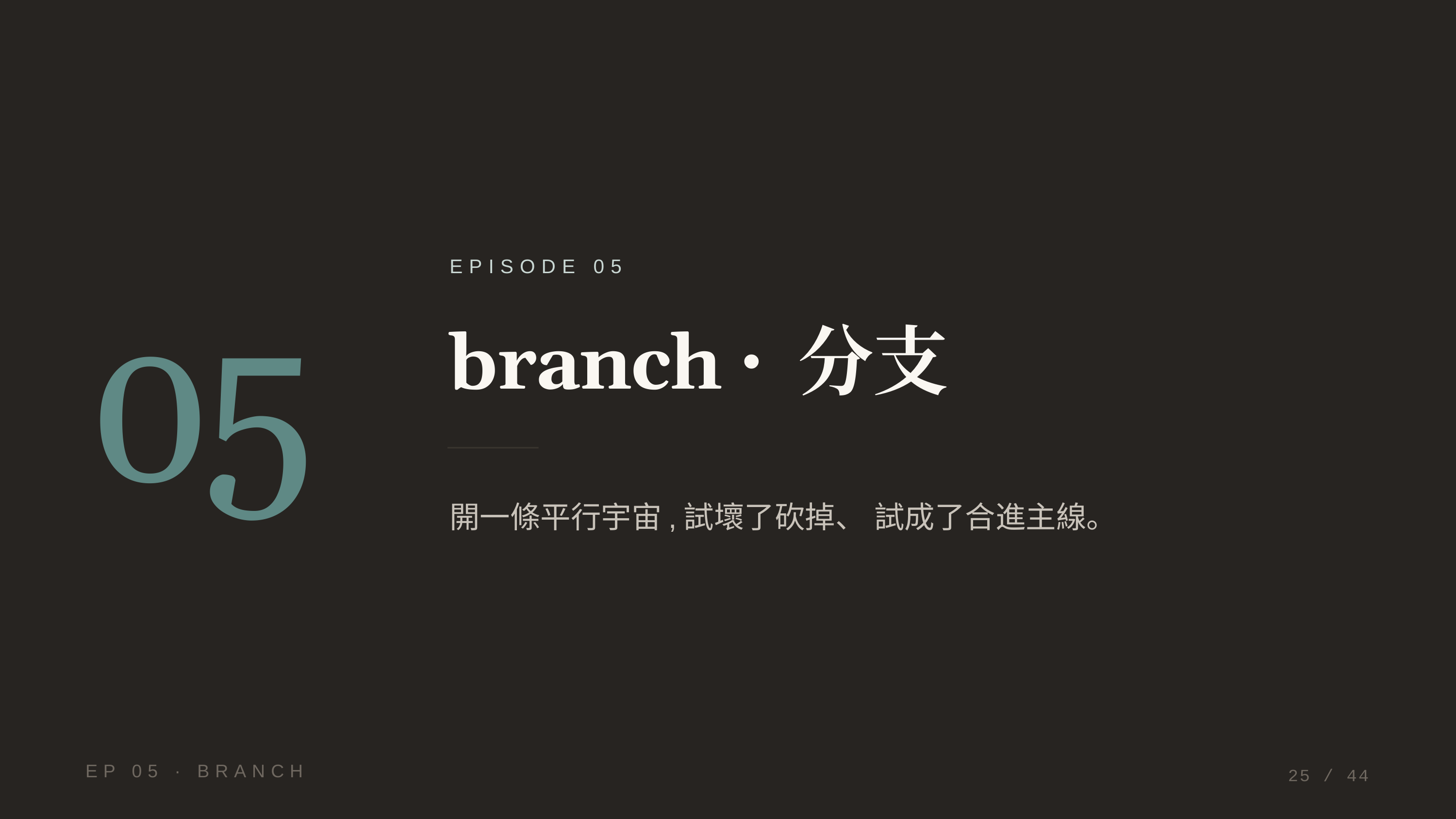

EPISODE 05
05
branch · 分支

開一條平行宇宙,試壞了砍掉、 試成了合進主線。
EP 05 · BRANCH
25 / 44